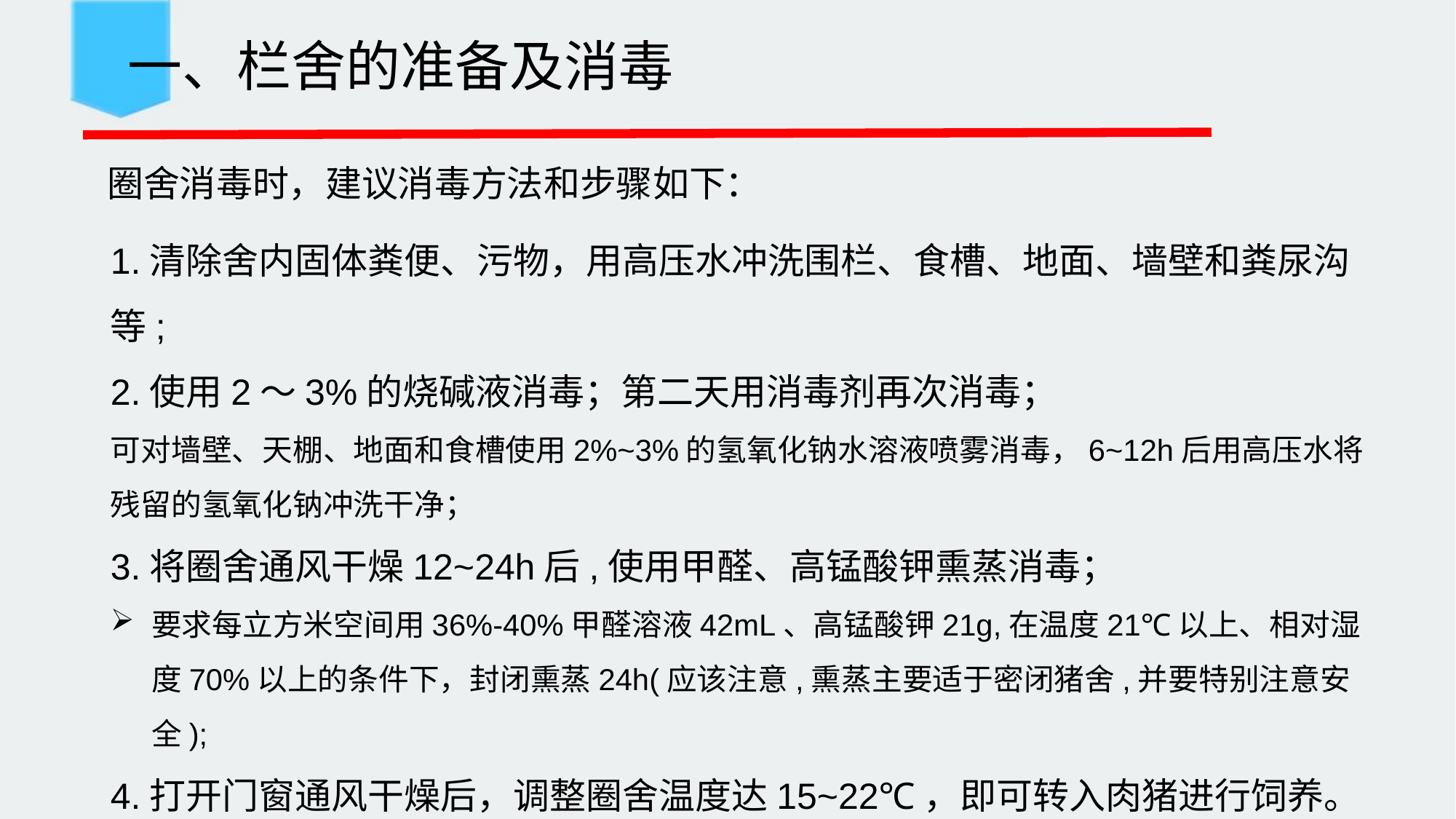

一、栏舍的准备及消毒
圈舍消毒时，建议消毒方法和步骤如下：
1.清除舍内固体粪便、污物，用高压水冲洗围栏、食槽、地面、墙壁和粪尿沟等;
2.使用2～3%的烧碱液消毒；第二天用消毒剂再次消毒；
可对墙壁、天棚、地面和食槽使用2%~3%的氢氧化钠水溶液喷雾消毒，6~12h后用高压水将残留的氢氧化钠冲洗干净；
3.将圈舍通风干燥12~24h后,使用甲醛、高锰酸钾熏蒸消毒；
要求每立方米空间用36%-40%甲醛溶液42mL、高锰酸钾21g,在温度21℃以上、相对湿度70%以上的条件下，封闭熏蒸24h(应该注意,熏蒸主要适于密闭猪舍,并要特别注意安全);
4.打开门窗通风干燥后，调整圈舍温度达15~22℃，即可转入肉猪进行饲养。